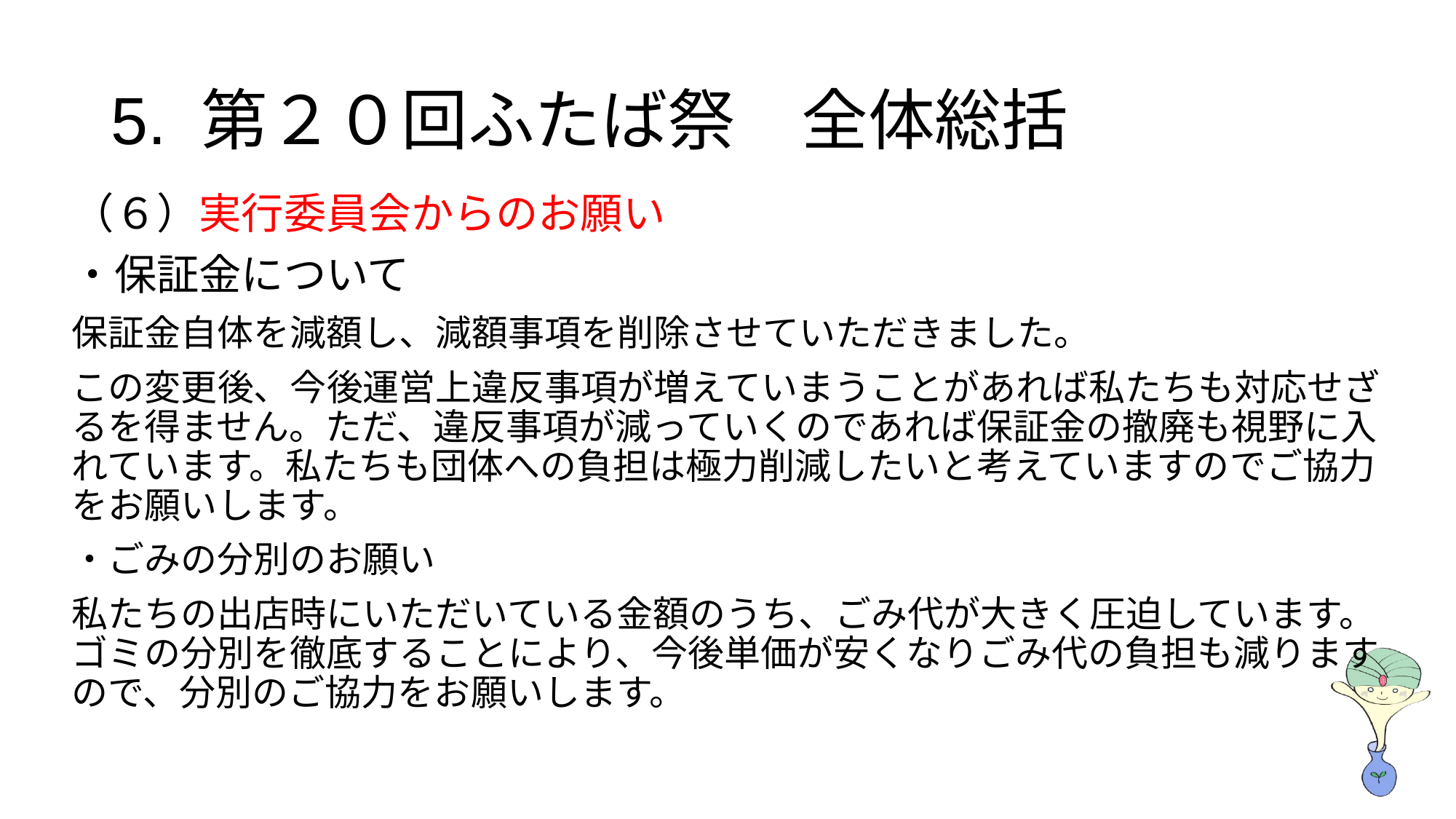

# 5. 第２０回ふたば祭　全体総括
（６）実行委員会からのお願い
・保証金について
保証金自体を減額し、減額事項を削除させていただきました。
この変更後、今後運営上違反事項が増えていまうことがあれば私たちも対応せざるを得ません。ただ、違反事項が減っていくのであれば保証金の撤廃も視野に入れています。私たちも団体への負担は極力削減したいと考えていますのでご協力をお願いします。
・ごみの分別のお願い
私たちの出店時にいただいている金額のうち、ごみ代が大きく圧迫しています。ゴミの分別を徹底することにより、今後単価が安くなりごみ代の負担も減りますので、分別のご協力をお願いします。